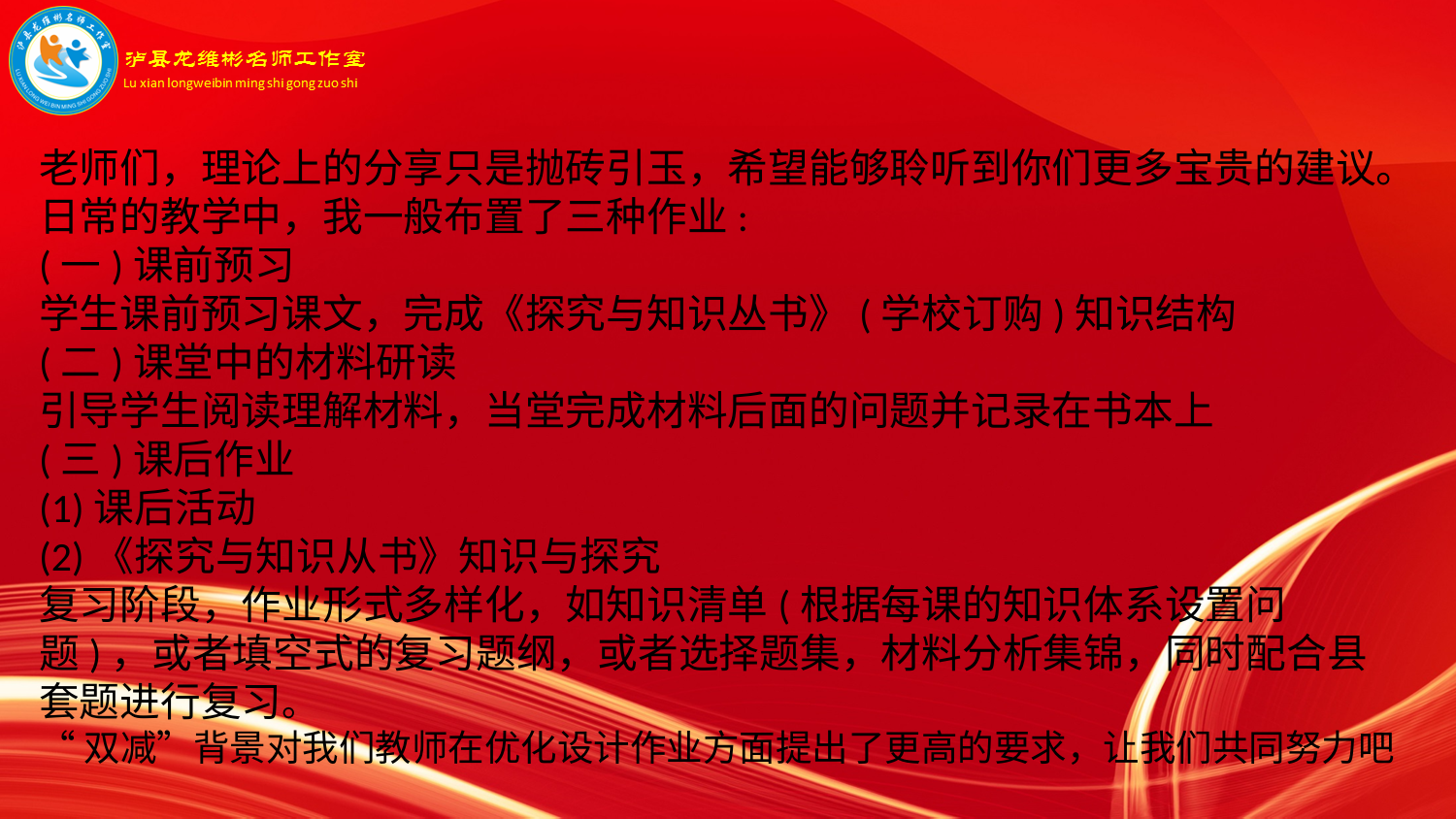

老师们，理论上的分享只是抛砖引玉，希望能够聆听到你们更多宝贵的建议。
日常的教学中，我一般布置了三种作业:
(一)课前预习
学生课前预习课文，完成《探究与知识丛书》(学校订购)知识结构
(二)课堂中的材料研读
引导学生阅读理解材料，当堂完成材料后面的问题并记录在书本上
(三)课后作业
(1)课后活动
(2)《探究与知识从书》知识与探究
复习阶段，作业形式多样化，如知识清单(根据每课的知识体系设置问题)，或者填空式的复习题纲，或者选择题集，材料分析集锦，同时配合县套题进行复习。
“双减”背景对我们教师在优化设计作业方面提出了更高的要求，让我们共同努力吧